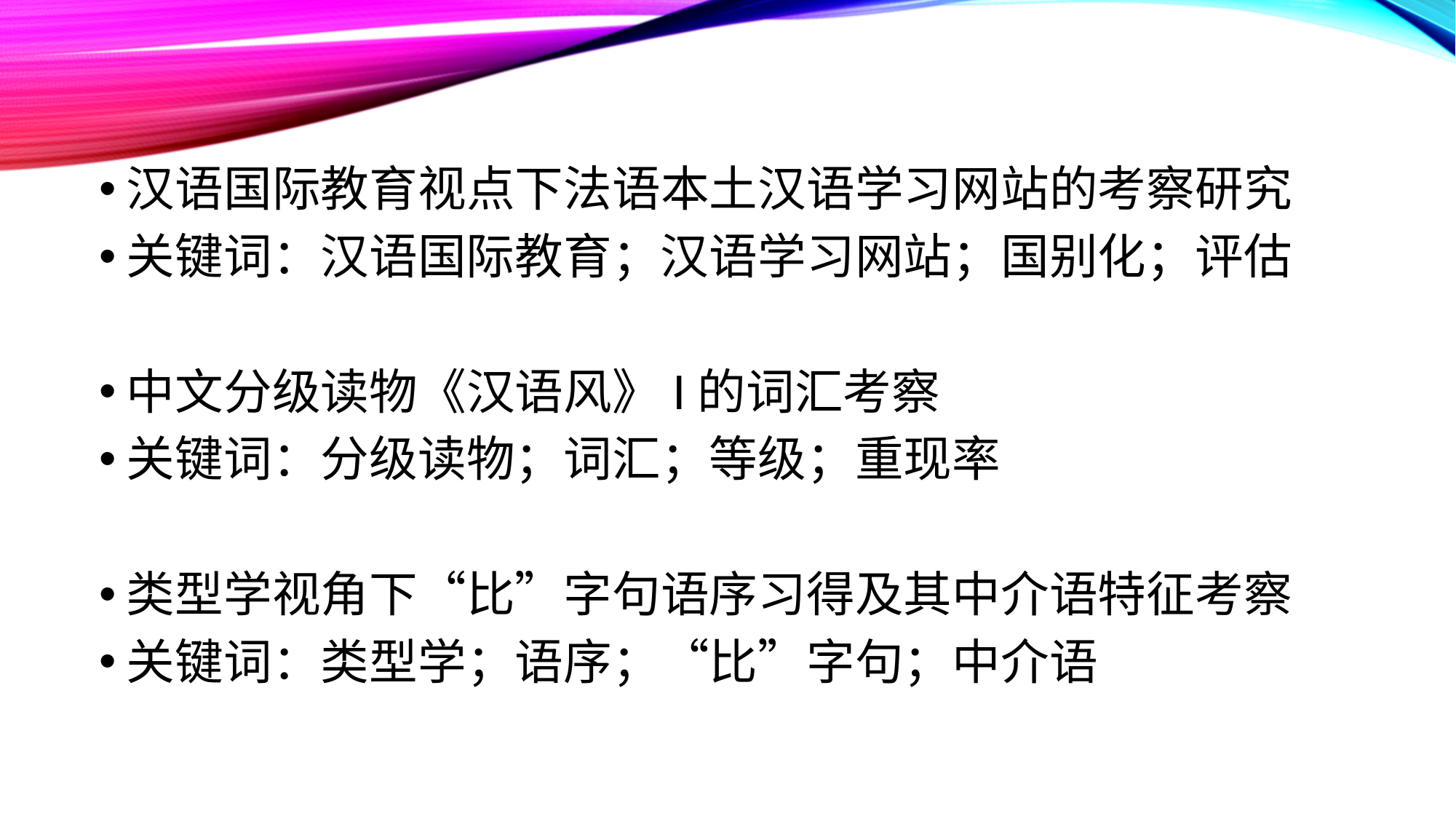

汉语国际教育视点下法语本土汉语学习网站的考察研究
关键词：汉语国际教育；汉语学习网站；国别化；评估

中文分级读物《汉语风》I的词汇考察
关键词：分级读物；词汇；等级；重现率

类型学视角下“比”字句语序习得及其中介语特征考察
关键词：类型学；语序；“比”字句；中介语